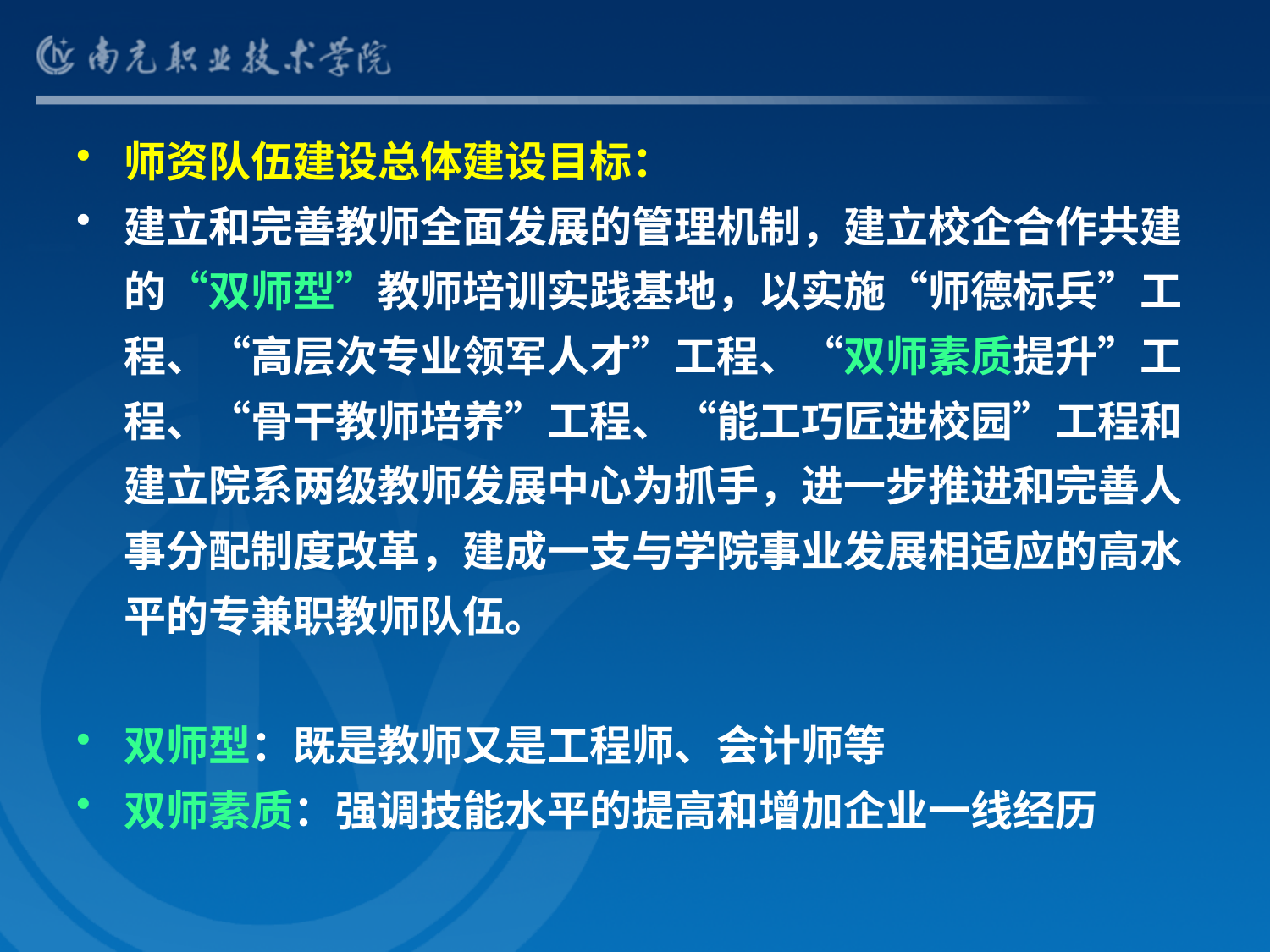

#
师资队伍建设总体建设目标：
建立和完善教师全面发展的管理机制，建立校企合作共建的“双师型”教师培训实践基地，以实施“师德标兵”工程、“高层次专业领军人才”工程、“双师素质提升”工程、“骨干教师培养”工程、“能工巧匠进校园”工程和建立院系两级教师发展中心为抓手，进一步推进和完善人事分配制度改革，建成一支与学院事业发展相适应的高水平的专兼职教师队伍。

双师型：既是教师又是工程师、会计师等
双师素质：强调技能水平的提高和增加企业一线经历